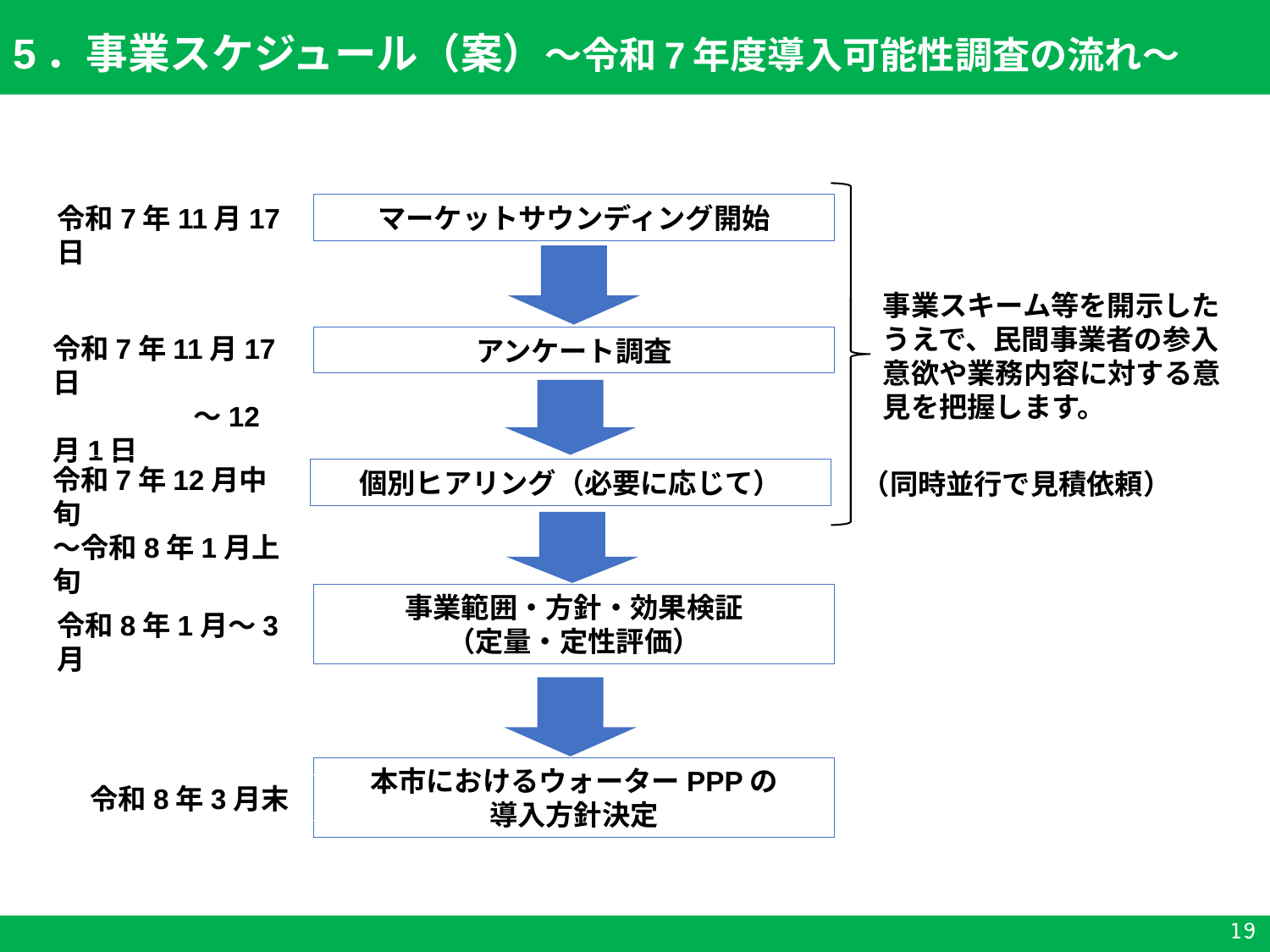

5．事業スケジュール（案）～令和7年度導入可能性調査の流れ～

令和7年11月17日
マーケットサウンディング開始

事業スキーム等を開示したうえで、民間事業者の参入意欲や業務内容に対する意見を把握します。
令和7年11月17日
　　　　　～12月1日
アンケート調査

令和7年12月中旬
～令和8年1月上旬
個別ヒアリング（必要に応じて）
（同時並行で見積依頼）

事業範囲・方針・効果検証
（定量・定性評価）
令和8年1月～3月

本市におけるウォーターPPPの
導入方針決定
令和8年3月末
19